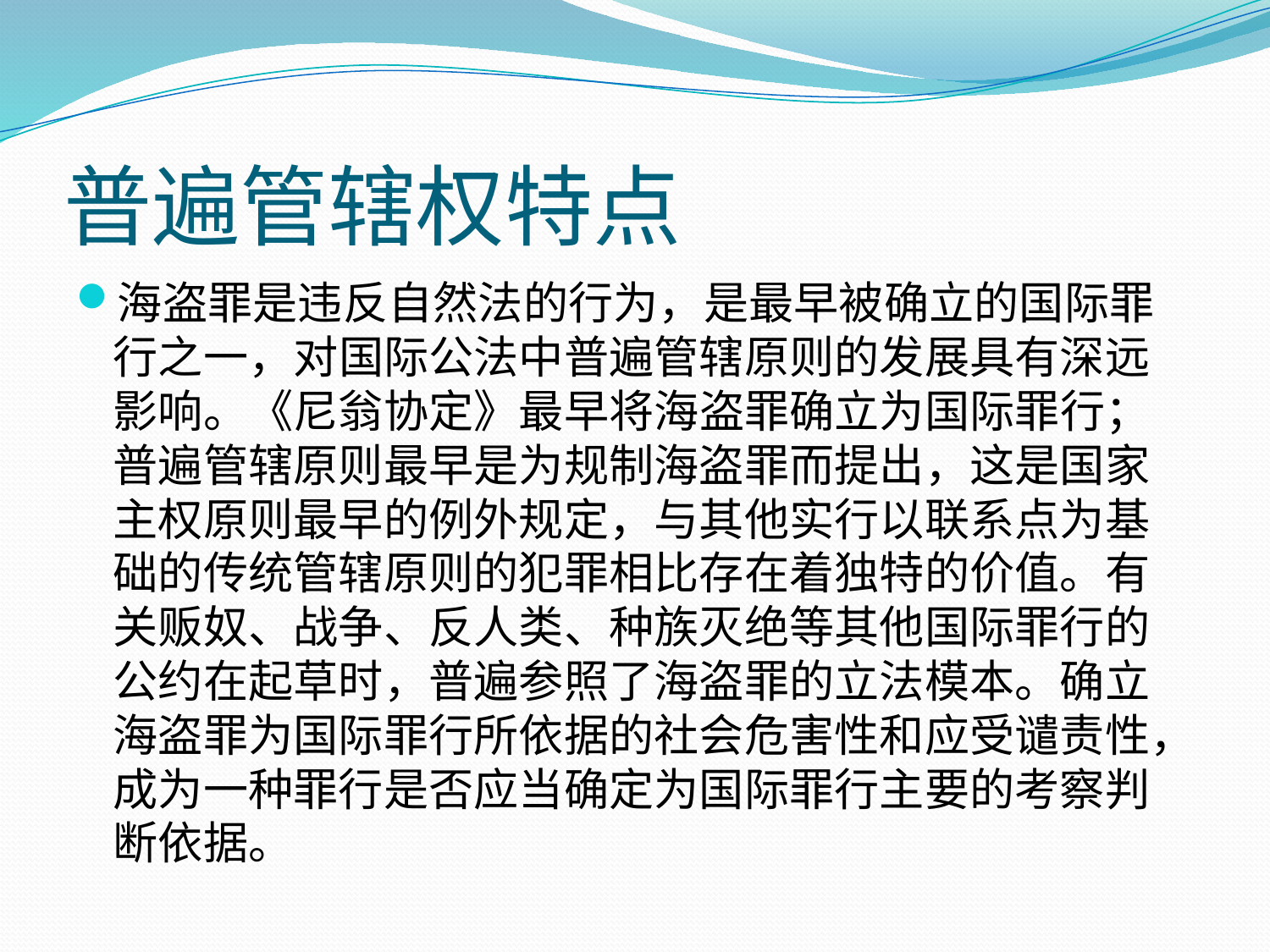

# 普遍管辖权特点
海盗罪是违反自然法的行为，是最早被确立的国际罪行之一，对国际公法中普遍管辖原则的发展具有深远影响。《尼翁协定》最早将海盗罪确立为国际罪行；普遍管辖原则最早是为规制海盗罪而提出，这是国家主权原则最早的例外规定，与其他实行以联系点为基础的传统管辖原则的犯罪相比存在着独特的价值。有关贩奴、战争、反人类、种族灭绝等其他国际罪行的公约在起草时，普遍参照了海盗罪的立法模本。确立海盗罪为国际罪行所依据的社会危害性和应受谴责性，成为一种罪行是否应当确定为国际罪行主要的考察判断依据。